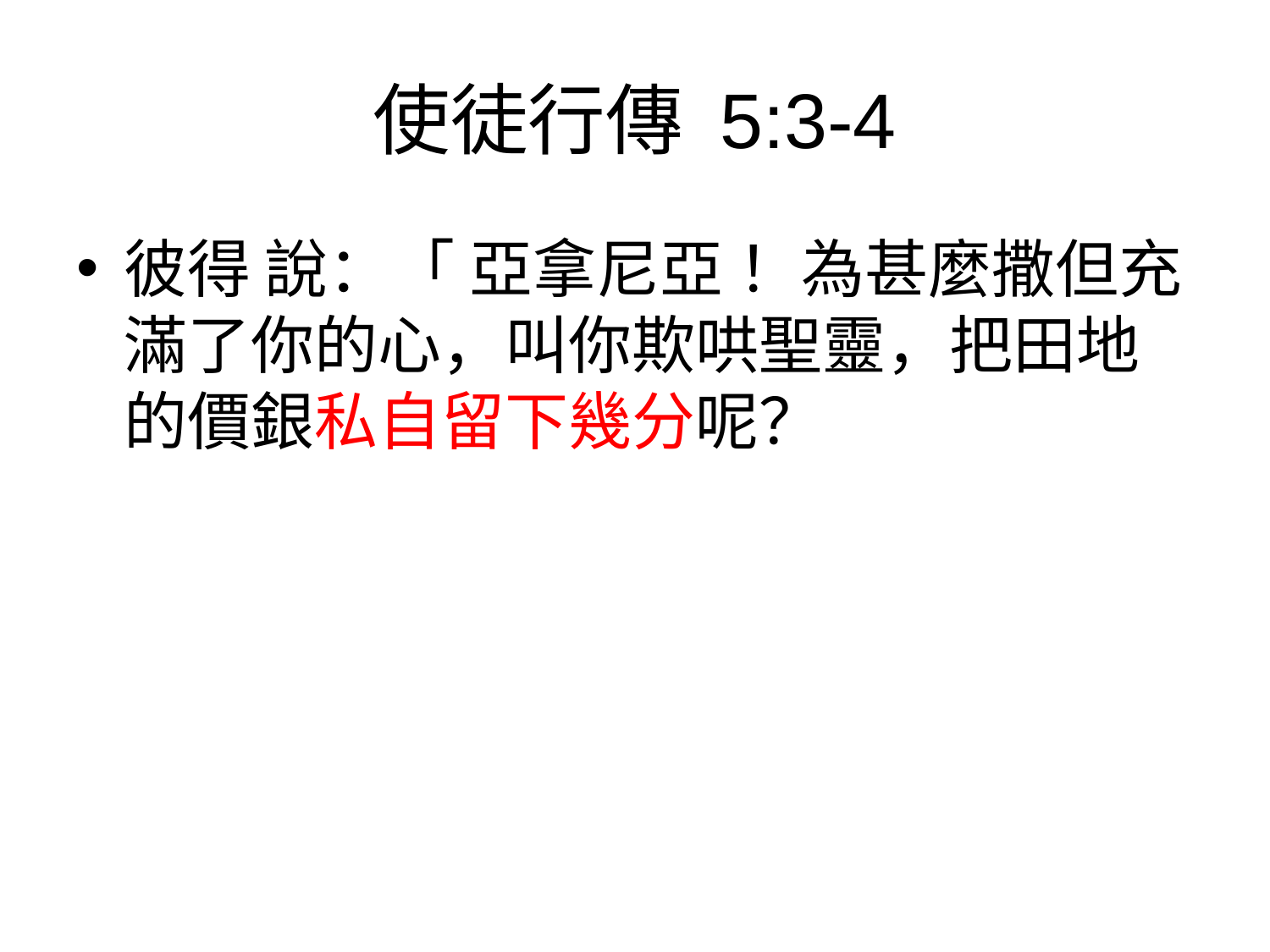

# 使徒行傳‬ 5:3-4
彼得 說：「 亞拿尼亞 ！為甚麼撒但充滿了你的心，叫你欺哄聖靈，把田地的價銀私自留下幾分呢？